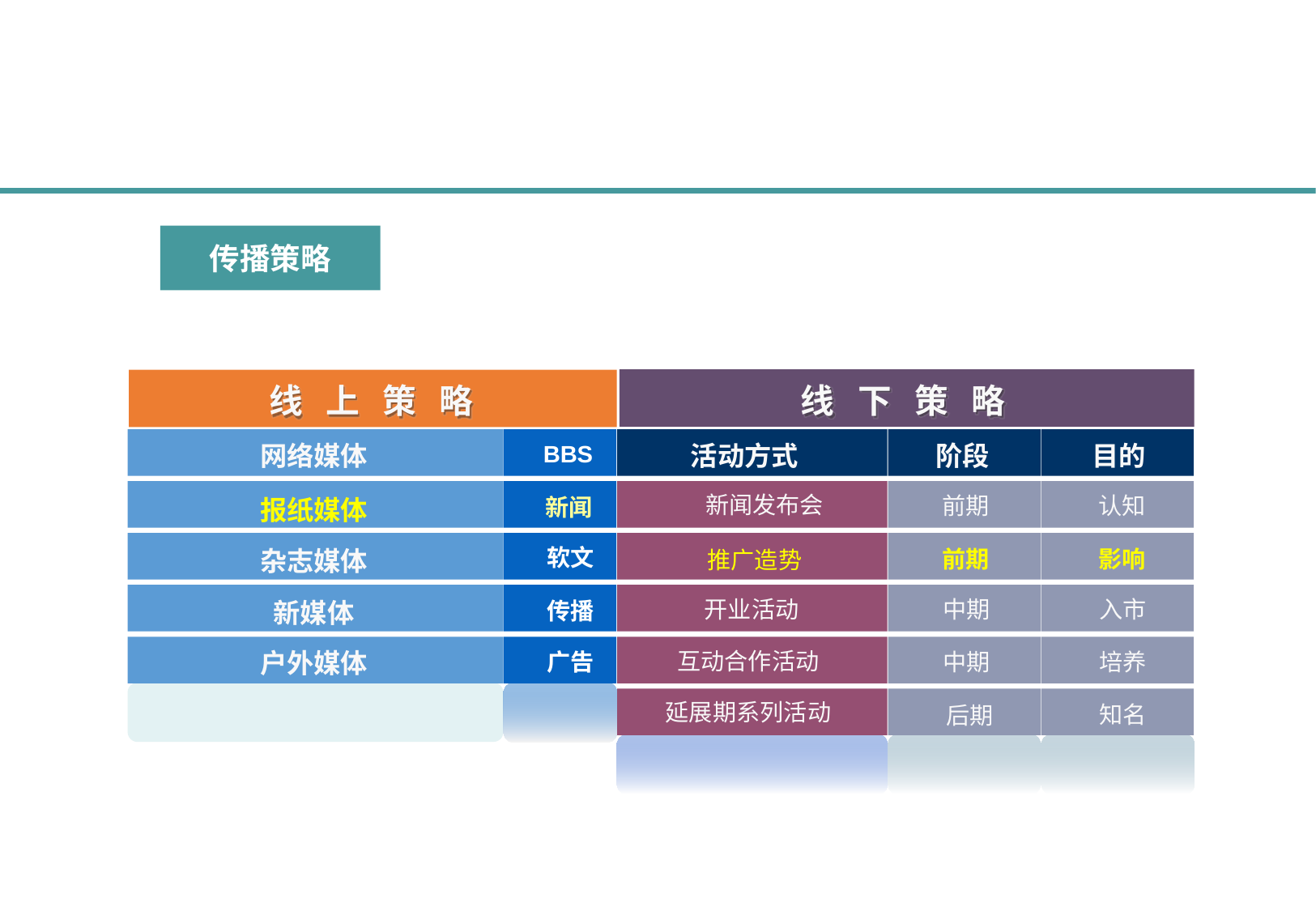

传播策略

线   下   策   略
线   上   策   略

活动方式
网络媒体
BBS
阶段
目的

    新闻发布会
前期
认知
新闻
报纸媒体

软文
杂志媒体
前期
影响
 推广造势

开业活动
中期
入市
新媒体
传播

户外媒体
互动合作活动
广告
中期
培养

延展期系列活动
知名
后期